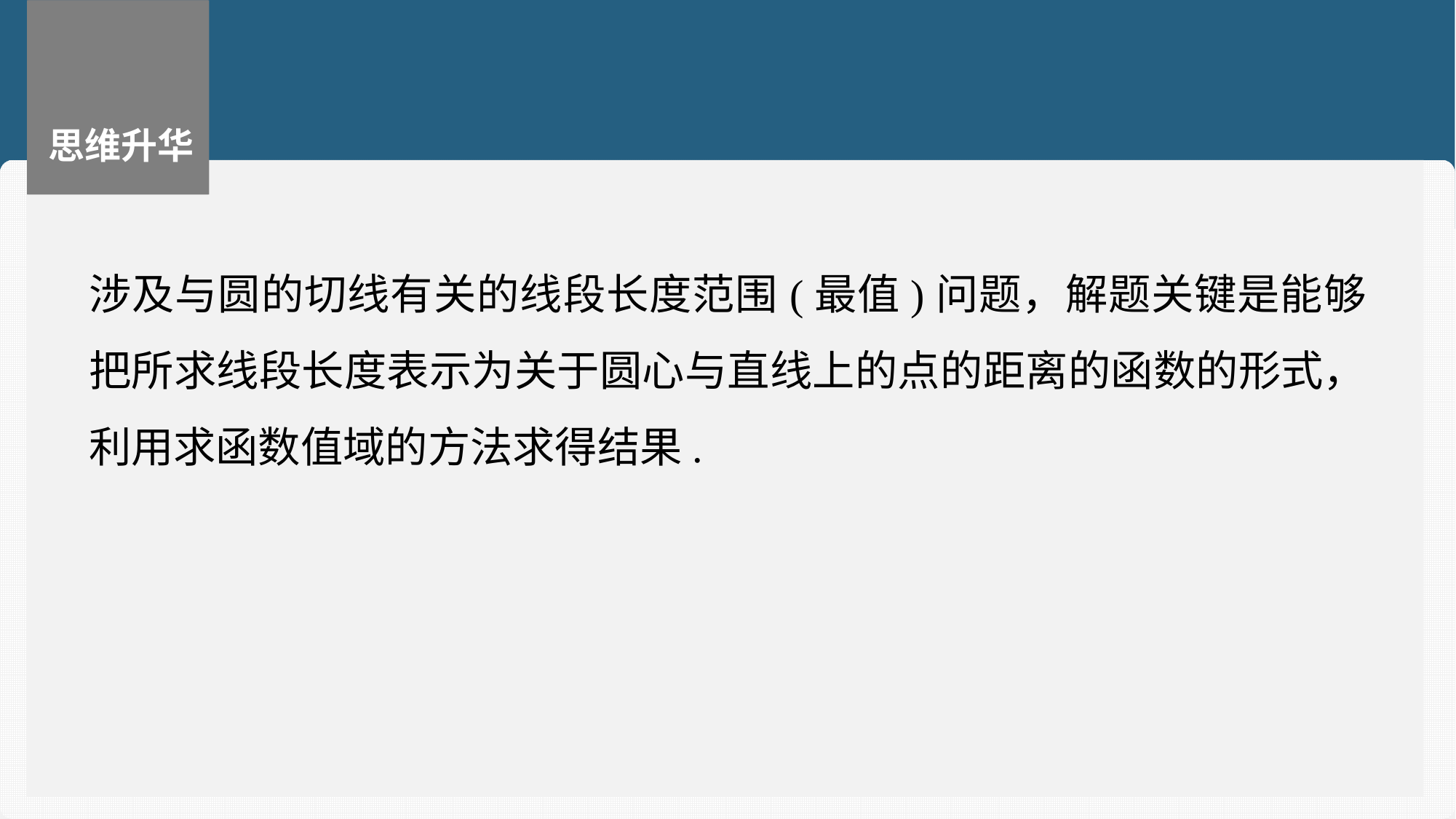

思维升华
涉及与圆的切线有关的线段长度范围(最值)问题，解题关键是能够把所求线段长度表示为关于圆心与直线上的点的距离的函数的形式，利用求函数值域的方法求得结果.